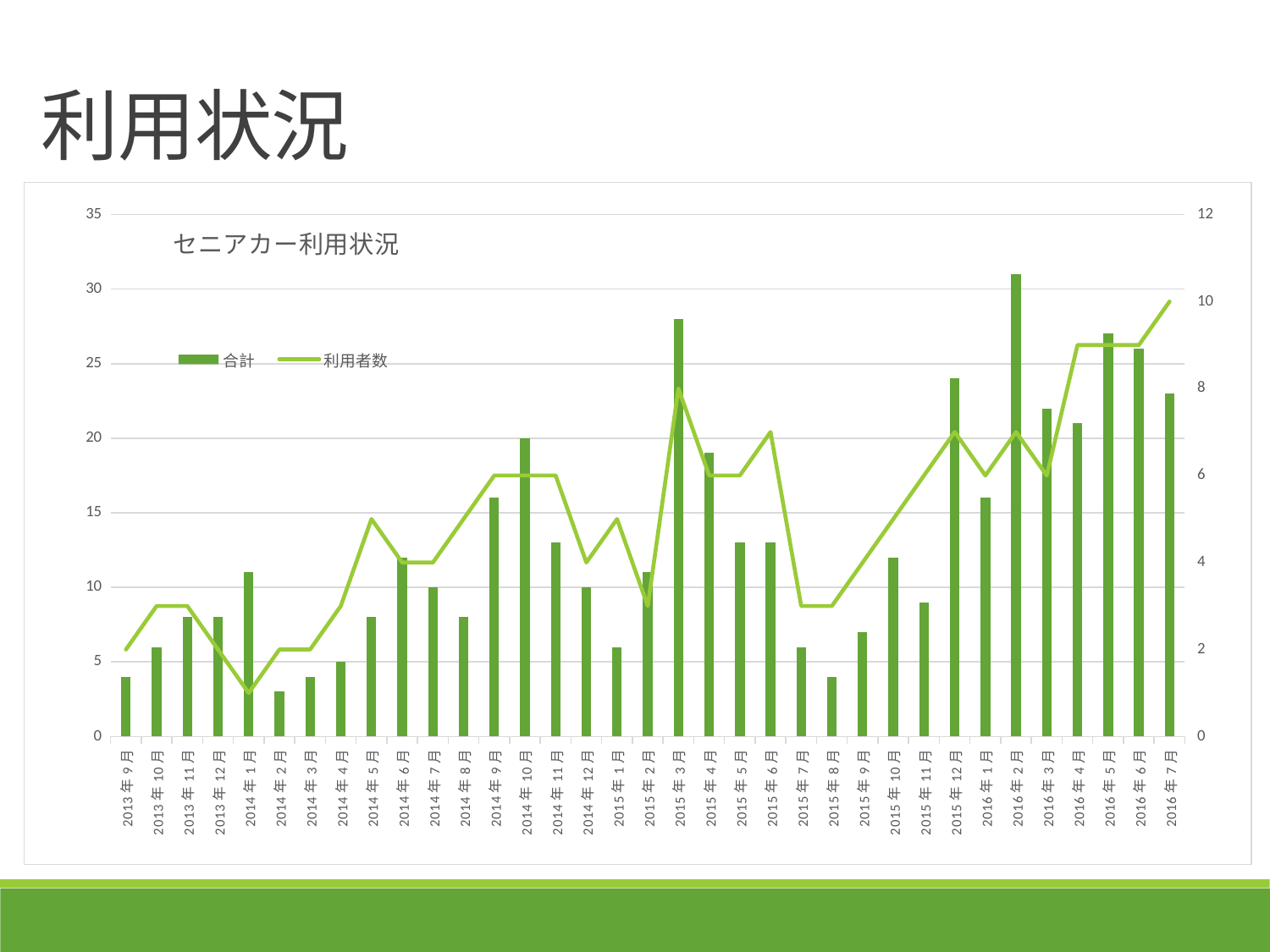

利用状況

### Chart: セニアカー利用状況

| Category | 合計 | 利用者数 |
|---|---|---|
| 41518 | 4.0 | 2.0 |
| 41548 | 6.0 | 3.0 |
| 41579 | 8.0 | 3.0 |
| 41609 | 8.0 | 2.0 |
| 41640 | 11.0 | 1.0 |
| 41671 | 3.0 | 2.0 |
| 41699 | 4.0 | 2.0 |
| 41730 | 5.0 | 3.0 |
| 41760 | 8.0 | 5.0 |
| 41791 | 12.0 | 4.0 |
| 41821 | 10.0 | 4.0 |
| 41852 | 8.0 | 5.0 |
| 41883 | 16.0 | 6.0 |
| 41913 | 20.0 | 6.0 |
| 41944 | 13.0 | 6.0 |
| 41974 | 10.0 | 4.0 |
| 42005 | 6.0 | 5.0 |
| 42036 | 11.0 | 3.0 |
| 42064 | 28.0 | 8.0 |
| 42095 | 19.0 | 6.0 |
| 42125 | 13.0 | 6.0 |
| 42156 | 13.0 | 7.0 |
| 42186 | 6.0 | 3.0 |
| 42217 | 4.0 | 3.0 |
| 42248 | 7.0 | 4.0 |
| 42278 | 12.0 | 5.0 |
| 42309 | 9.0 | 6.0 |
| 42339 | 24.0 | 7.0 |
| 42370 | 16.0 | 6.0 |
| 42401 | 31.0 | 7.0 |
| 42430 | 22.0 | 6.0 |
| 42461 | 21.0 | 9.0 |
| 42491 | 27.0 | 9.0 |
| 42522 | 26.0 | 9.0 |
| 42552 | 23.0 | 10.0 |